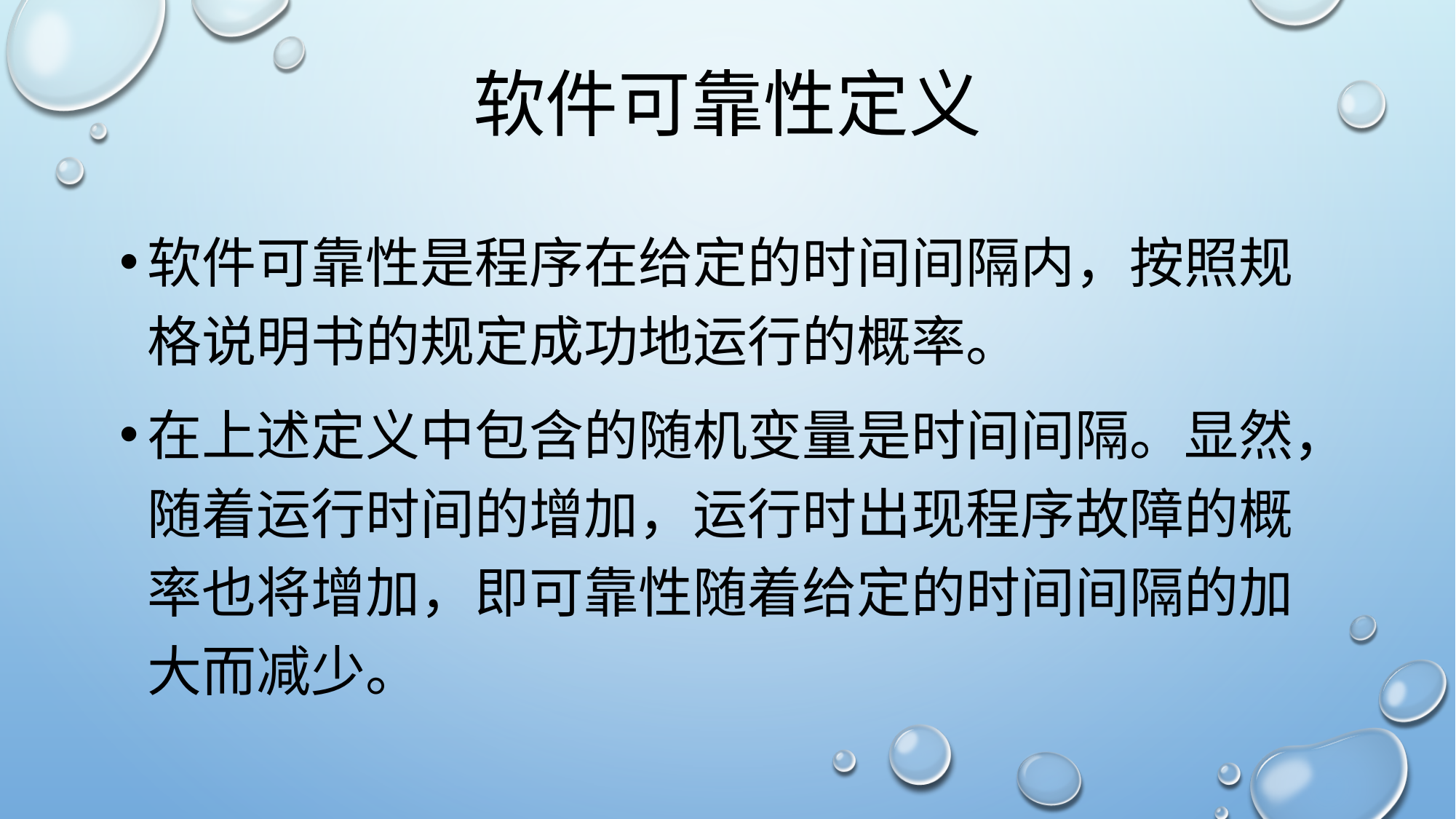

# 软件可靠性定义
软件可靠性是程序在给定的时间间隔内，按照规格说明书的规定成功地运行的概率。
在上述定义中包含的随机变量是时间间隔。显然，随着运行时间的增加，运行时出现程序故障的概率也将增加，即可靠性随着给定的时间间隔的加大而减少。